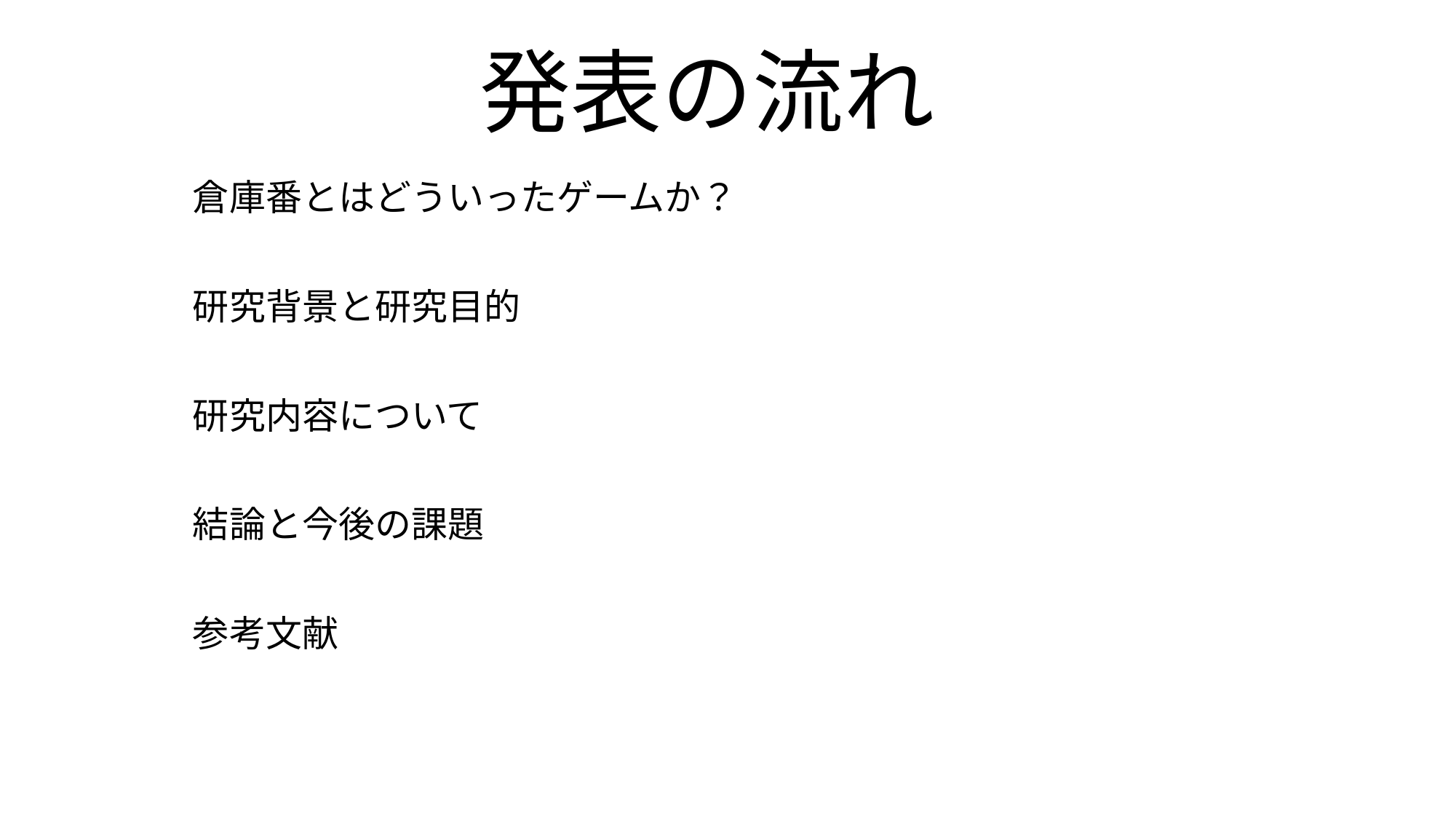

# 発表の流れ
倉庫番とはどういったゲームか？

研究背景と研究目的

研究内容について

結論と今後の課題

参考文献